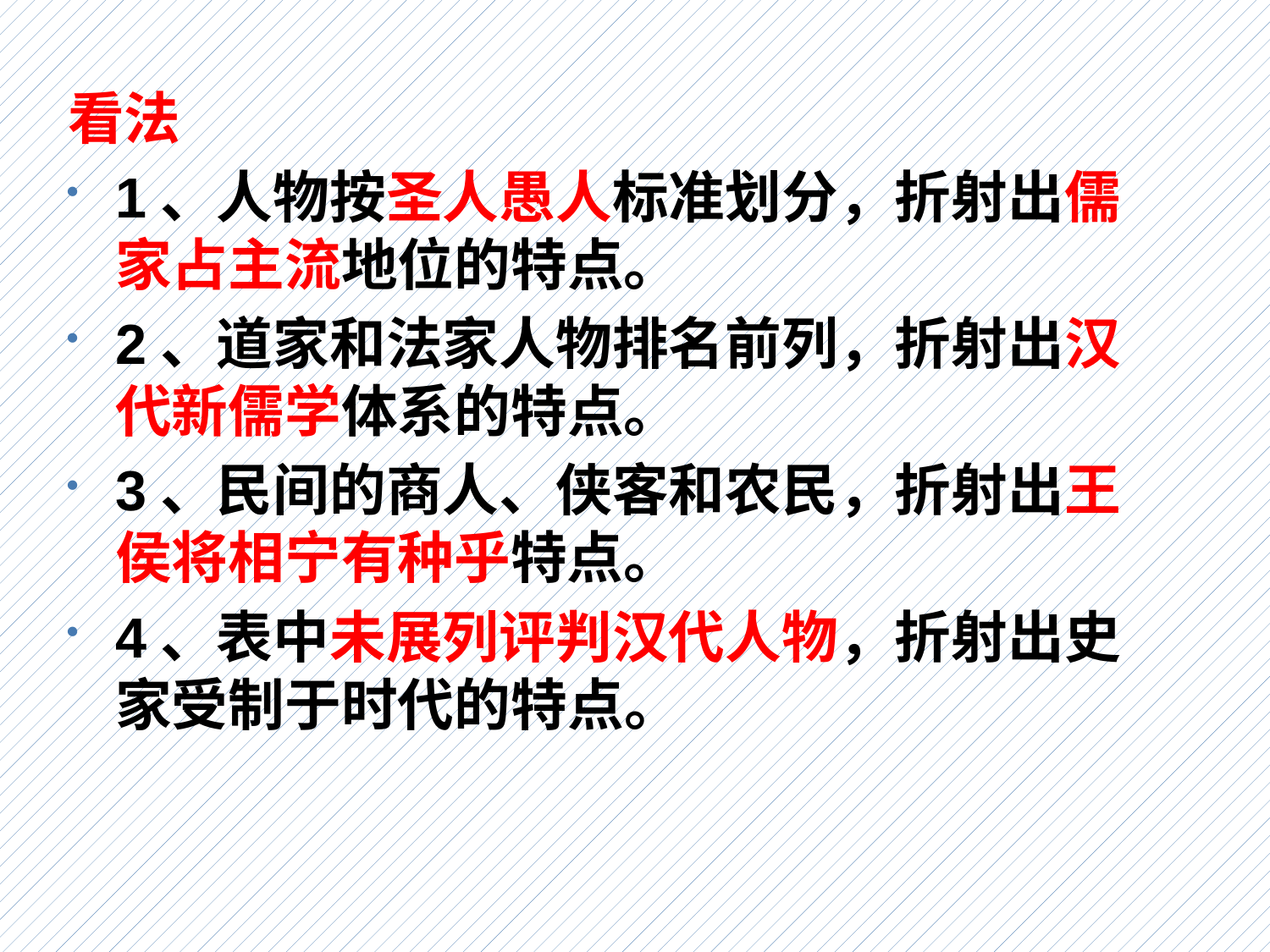

看法
1、人物按圣人愚人标准划分，折射出儒家占主流地位的特点。
2、道家和法家人物排名前列，折射出汉代新儒学体系的特点。
3、民间的商人、侠客和农民，折射出王侯将相宁有种乎特点。
4、表中未展列评判汉代人物，折射出史家受制于时代的特点。